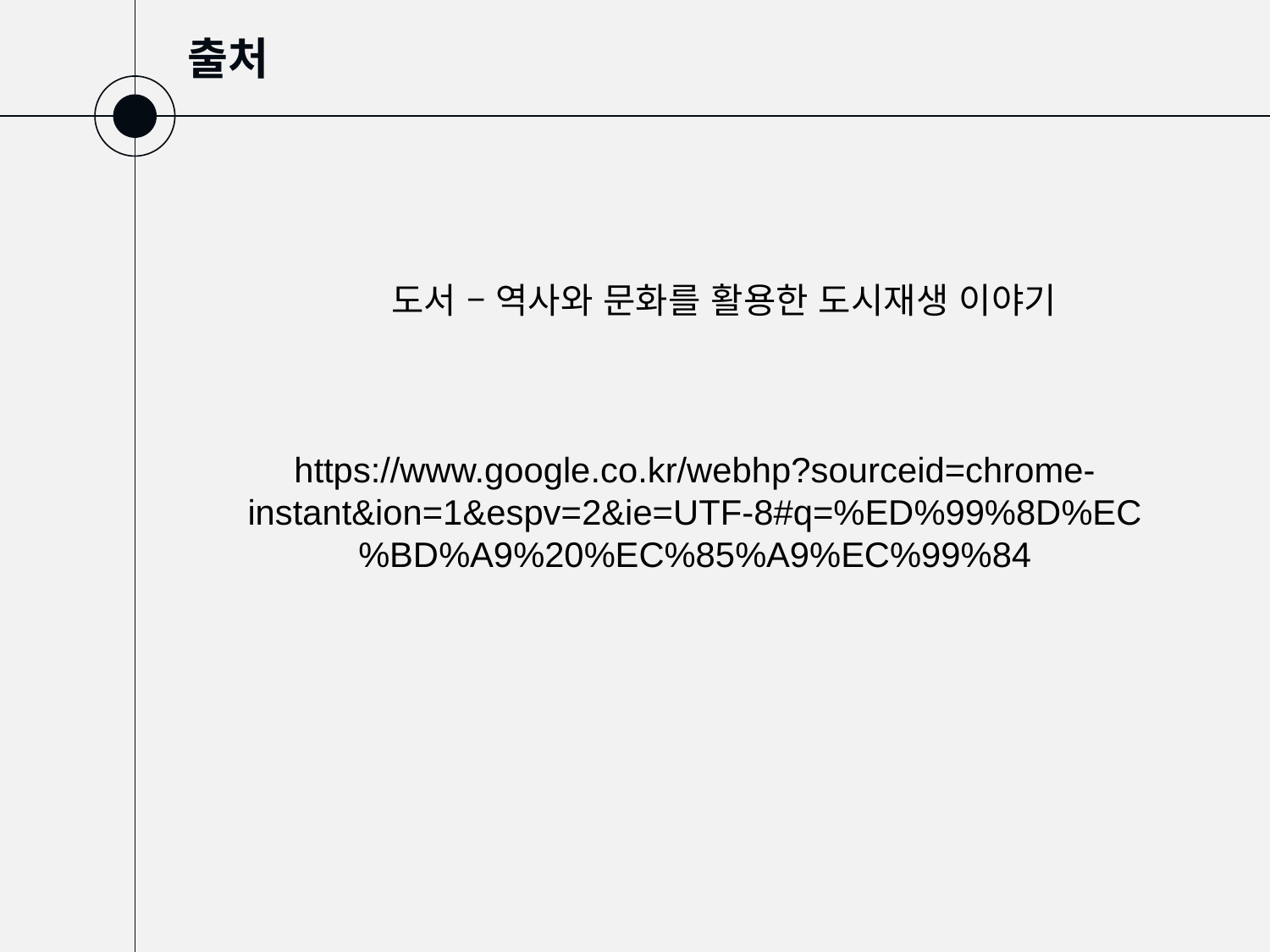

# 출처

 도서 – 역사와 문화를 활용한 도시재생 이야기
https://www.google.co.kr/webhp?sourceid=chrome-instant&ion=1&espv=2&ie=UTF-8#q=%ED%99%8D%EC%BD%A9%20%EC%85%A9%EC%99%84